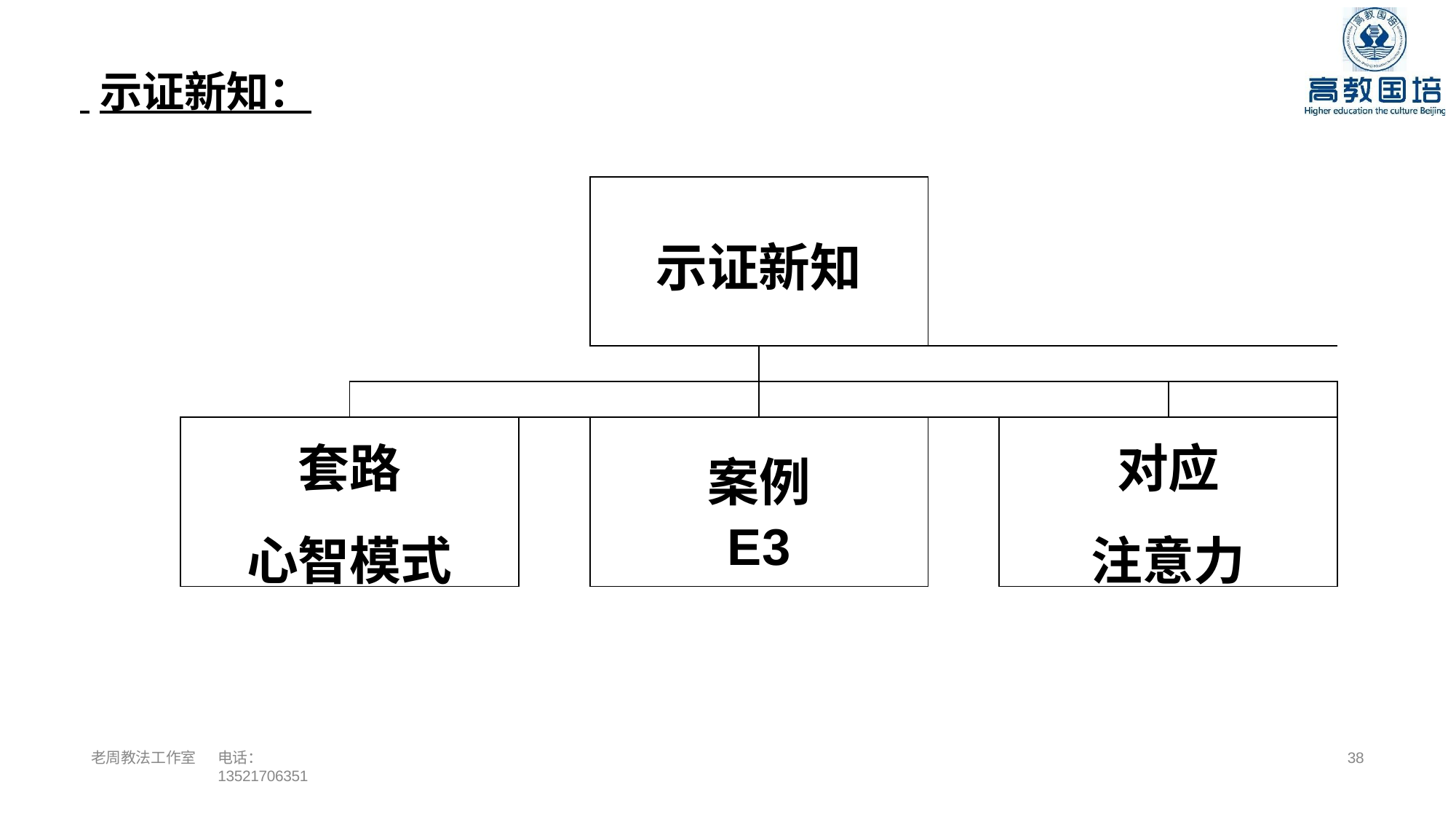

# 示证新知：
|  |  |  | 示证新知 |  |  |  |  |
| --- | --- | --- | --- | --- | --- | --- | --- |
|  |  |  |  |  |  |  |  |
|  |  |  |  |  |  |  |  |
| 套路 心智模式 |  |  | 案例 E3 |  |  | 对应 注意力 |  |
老周教法工作室
电话：13521706351
38